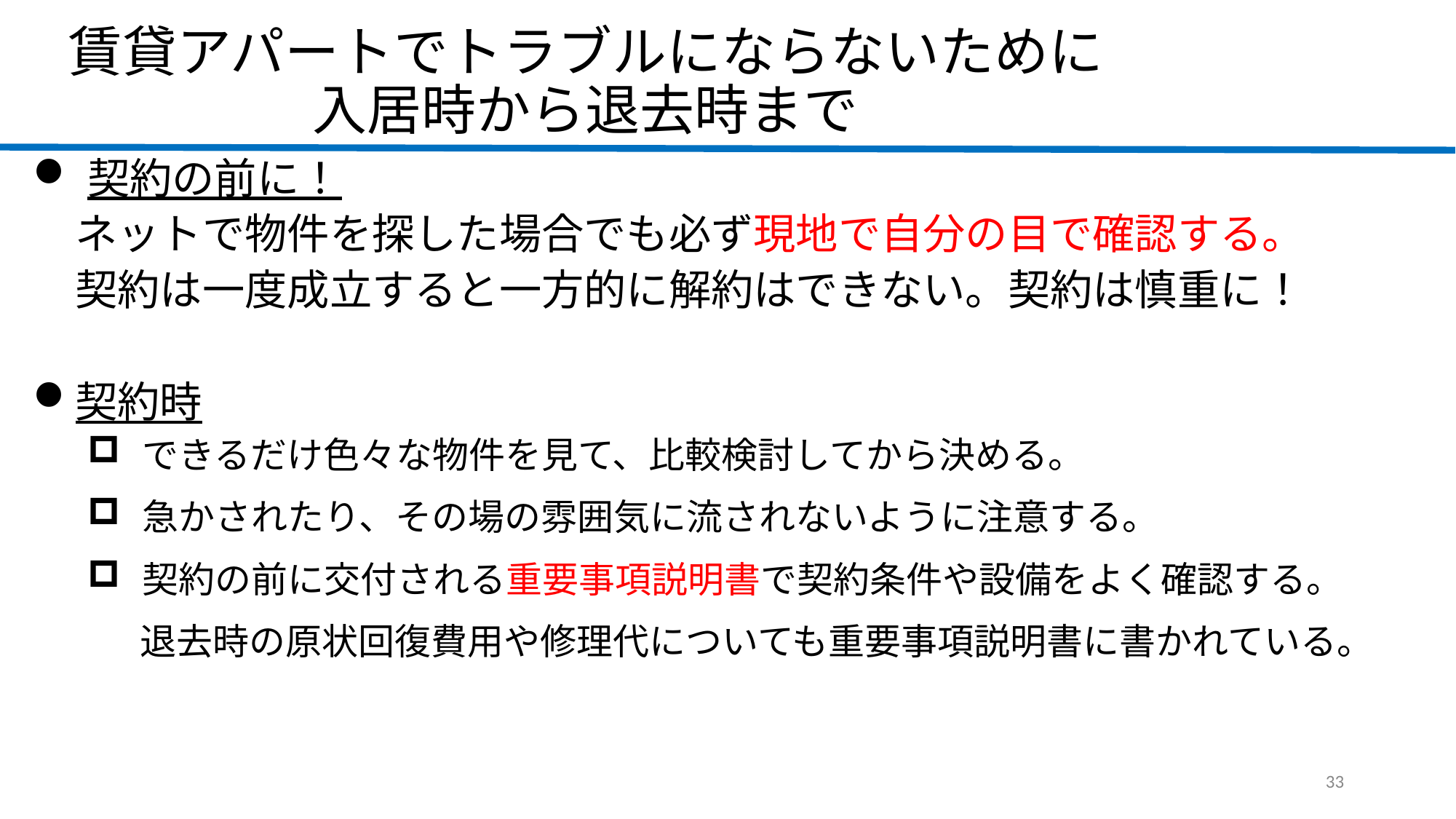

# 賃貸アパートでトラブルにならないために入居時から退去時まで
契約の前に！
　ネットで物件を探した場合でも必ず現地で自分の目で確認する。
　契約は一度成立すると一方的に解約はできない。契約は慎重に！

契約時
できるだけ色々な物件を見て、比較検討してから決める。
急かされたり、その場の雰囲気に流されないように注意する。
契約の前に交付される重要事項説明書で契約条件や設備をよく確認する。
　  退去時の原状回復費用や修理代についても重要事項説明書に書かれている。

33